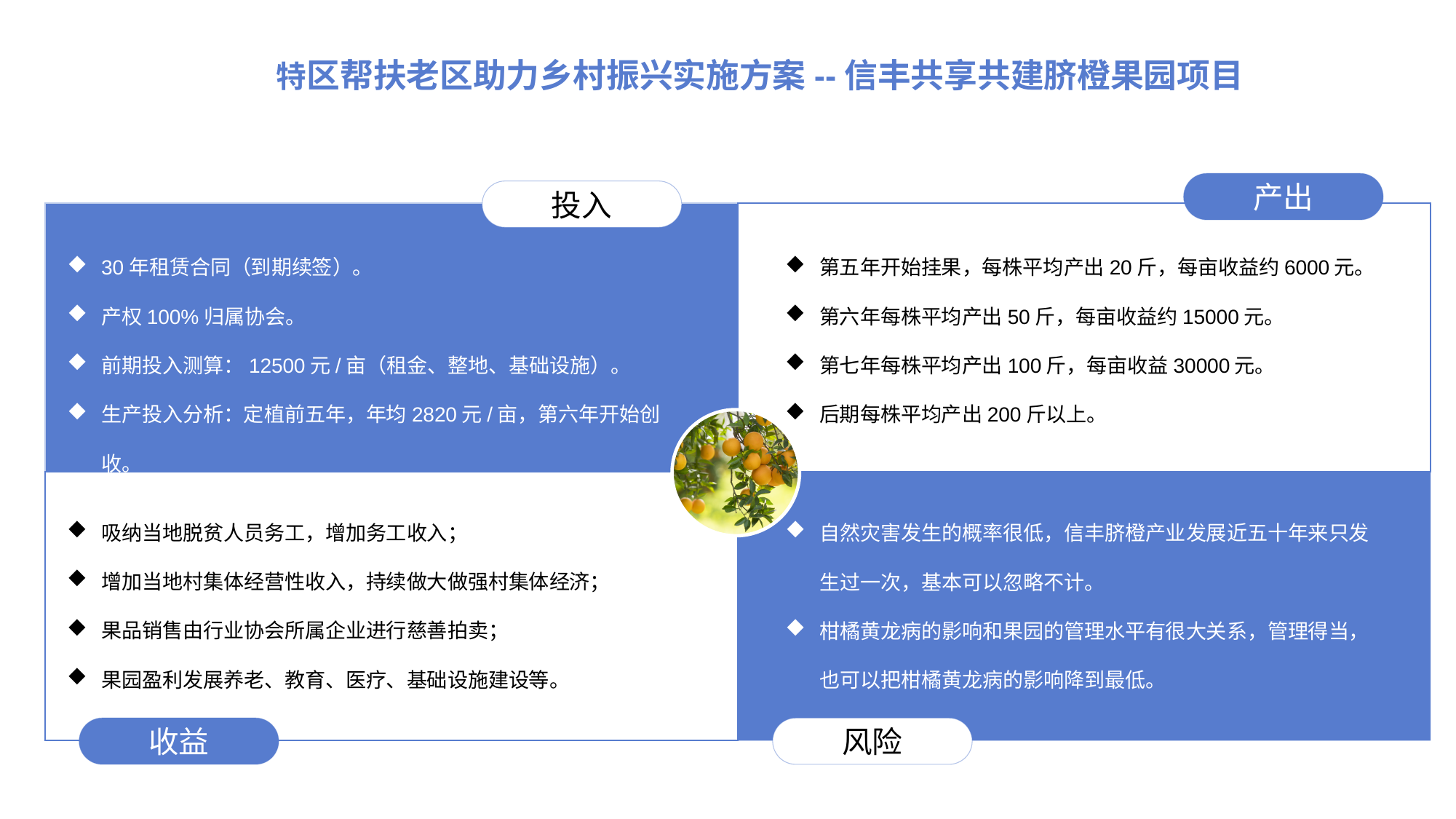

特区帮扶老区助力乡村振兴实施方案--信丰共享共建脐橙果园项目
产出
投入

30年租赁合同（到期续签）。
产权100%归属协会。
前期投入测算：12500元/亩（租金、整地、基础设施）。
生产投入分析：定植前五年，年均2820元/亩，第六年开始创收。
第五年开始挂果，每株平均产出20斤，每亩收益约6000元。
第六年每株平均产出50斤，每亩收益约15000元。
第七年每株平均产出100斤，每亩收益30000元。
后期每株平均产出200斤以上。

吸纳当地脱贫人员务工，增加务工收入；
增加当地村集体经营性收入，持续做大做强村集体经济；
果品销售由行业协会所属企业进行慈善拍卖；
果园盈利发展养老、教育、医疗、基础设施建设等。
自然灾害发生的概率很低，信丰脐橙产业发展近五十年来只发生过一次，基本可以忽略不计。
柑橘黄龙病的影响和果园的管理水平有很大关系，管理得当，也可以把柑橘黄龙病的影响降到最低。
收益
风险